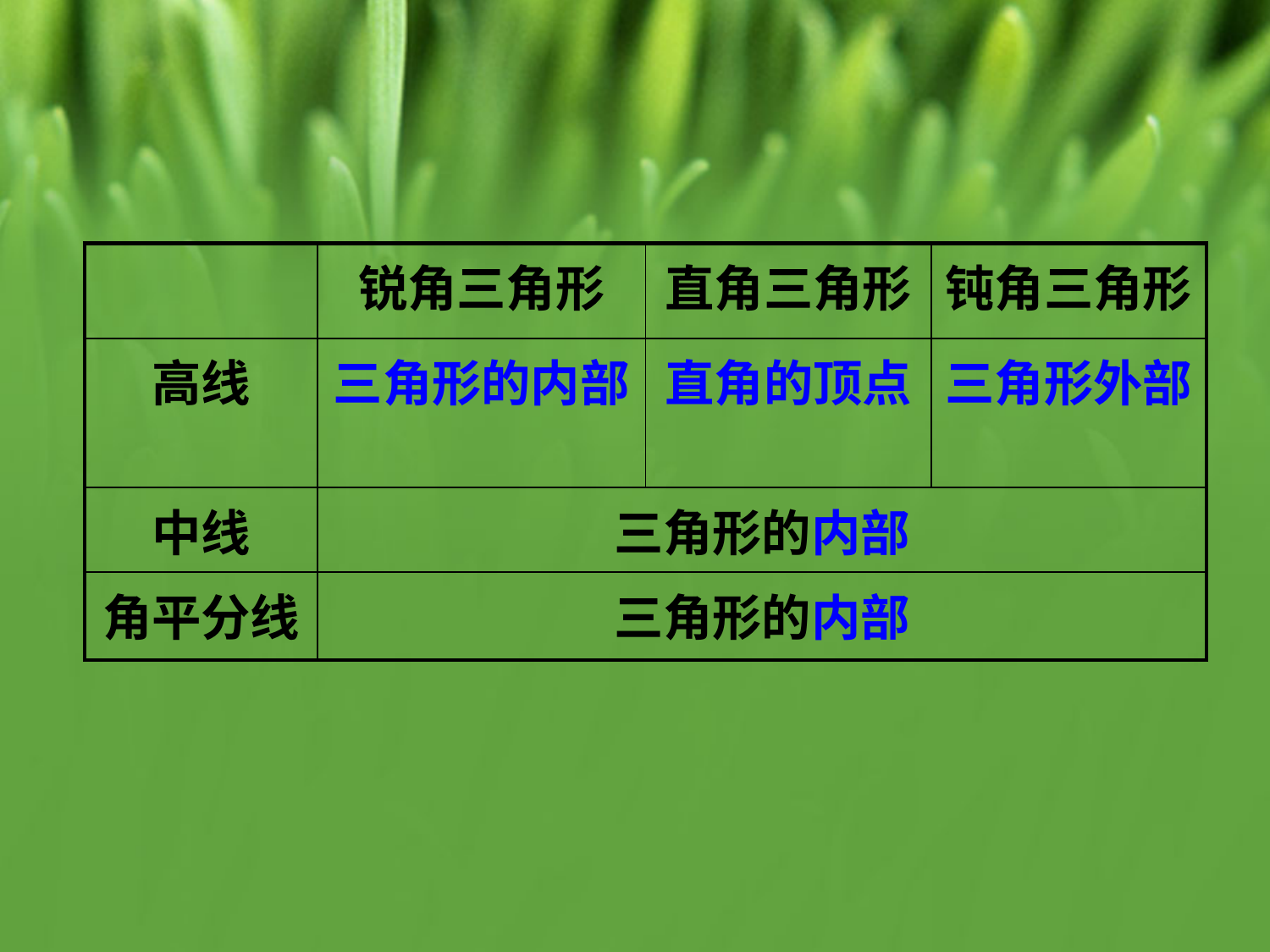

|  | 锐角三角形 | 直角三角形 | 钝角三角形 |
| --- | --- | --- | --- |
| 高线 | 三角形的内部 | 直角的顶点 | 三角形外部 |
| 中线 | 三角形的内部 |  |  |
| 角平分线 | 三角形的内部 |  |  |